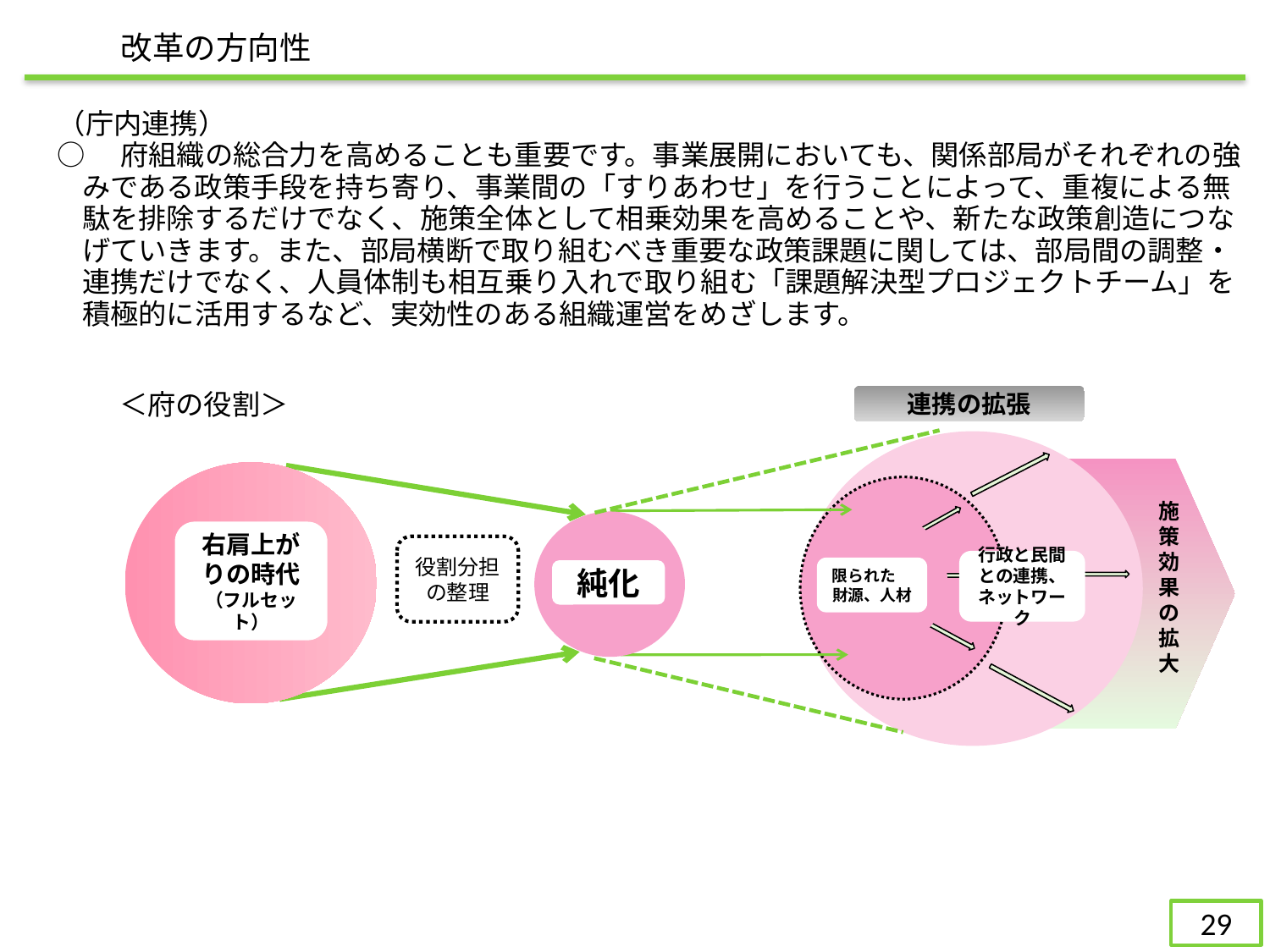

改革の方向性
（庁内連携）
○　府組織の総合力を高めることも重要です。事業展開においても、関係部局がそれぞれの強みである政策手段を持ち寄り、事業間の「すりあわせ」を行うことによって、重複による無駄を排除するだけでなく、施策全体として相乗効果を高めることや、新たな政策創造につなげていきます。また、部局横断で取り組むべき重要な政策課題に関しては、部局間の調整・連携だけでなく、人員体制も相互乗り入れで取り組む「課題解決型プロジェクトチーム」を積極的に活用するなど、実効性のある組織運営をめざします。
＜府の役割＞
連携の拡張

役割分担の整理

施策
効果
の
拡大

右肩上がりの時代
（フルセット）
行政と民間との連携、ネットワーク
限られた
財源、人材
純化
29